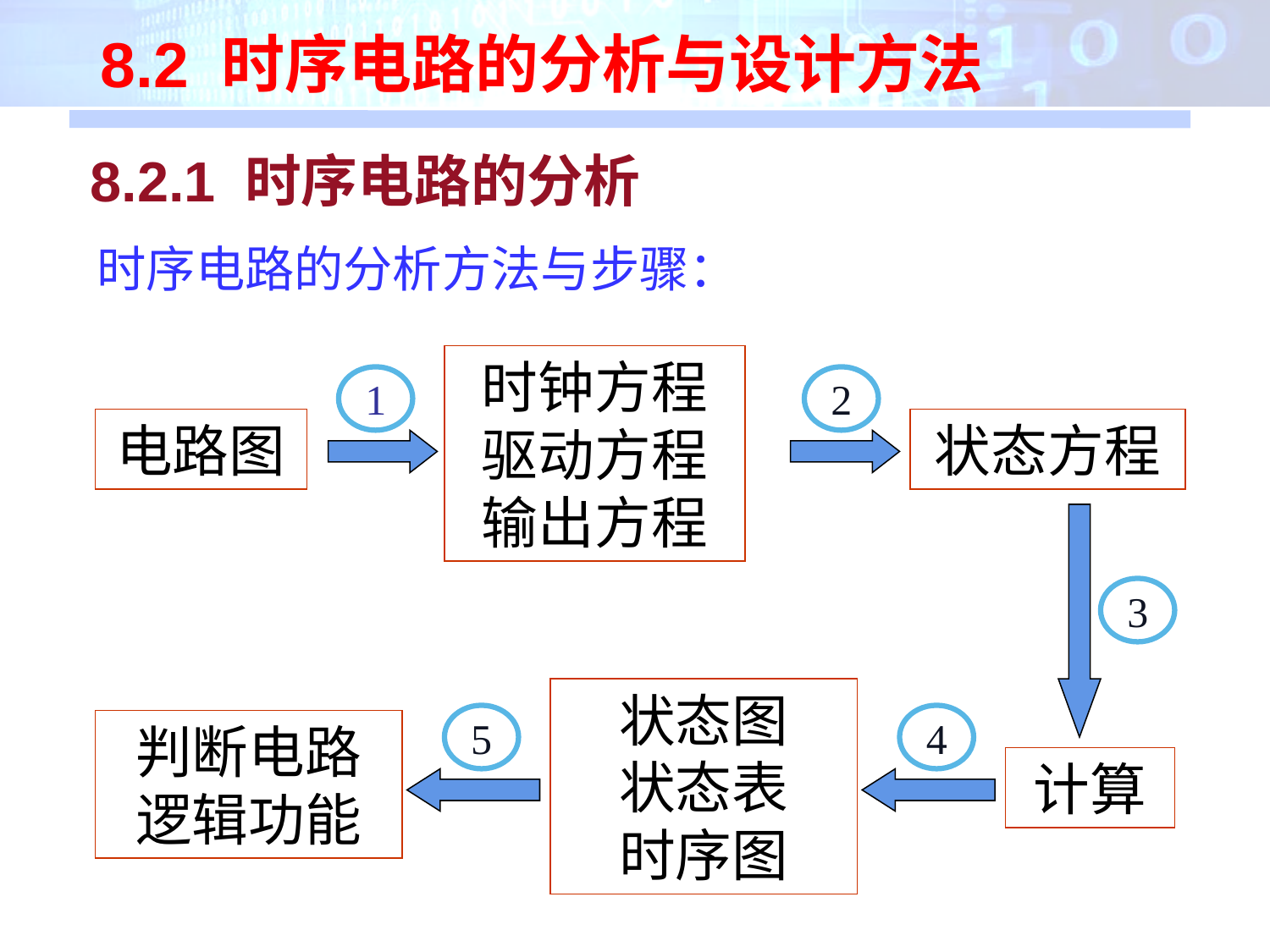

8.2 时序电路的分析与设计方法
8.2.1 时序电路的分析
时序电路的分析方法与步骤：
时钟方程
驱动方程
输出方程
1
2
电路图
状态方程

3
状态图
状态表
时序图
5
4
判断电路逻辑功能
计算